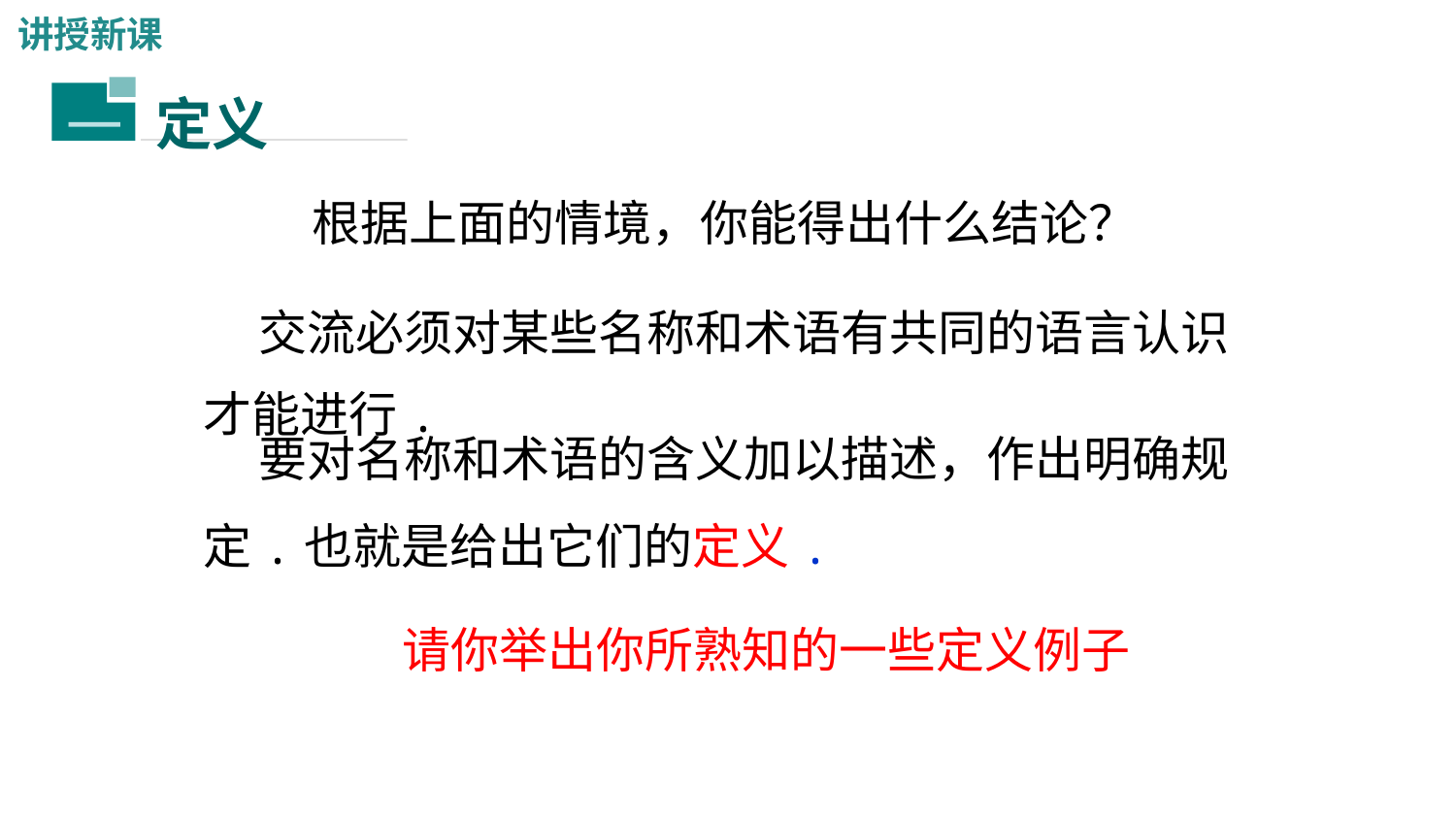

讲授新课

定义
一

根据上面的情境，你能得出什么结论？
    交流必须对某些名称和术语有共同的语言认识才能进行.
    要对名称和术语的含义加以描述，作出明确规定.也就是给出它们的定义.

请你举出你所熟知的一些定义例子